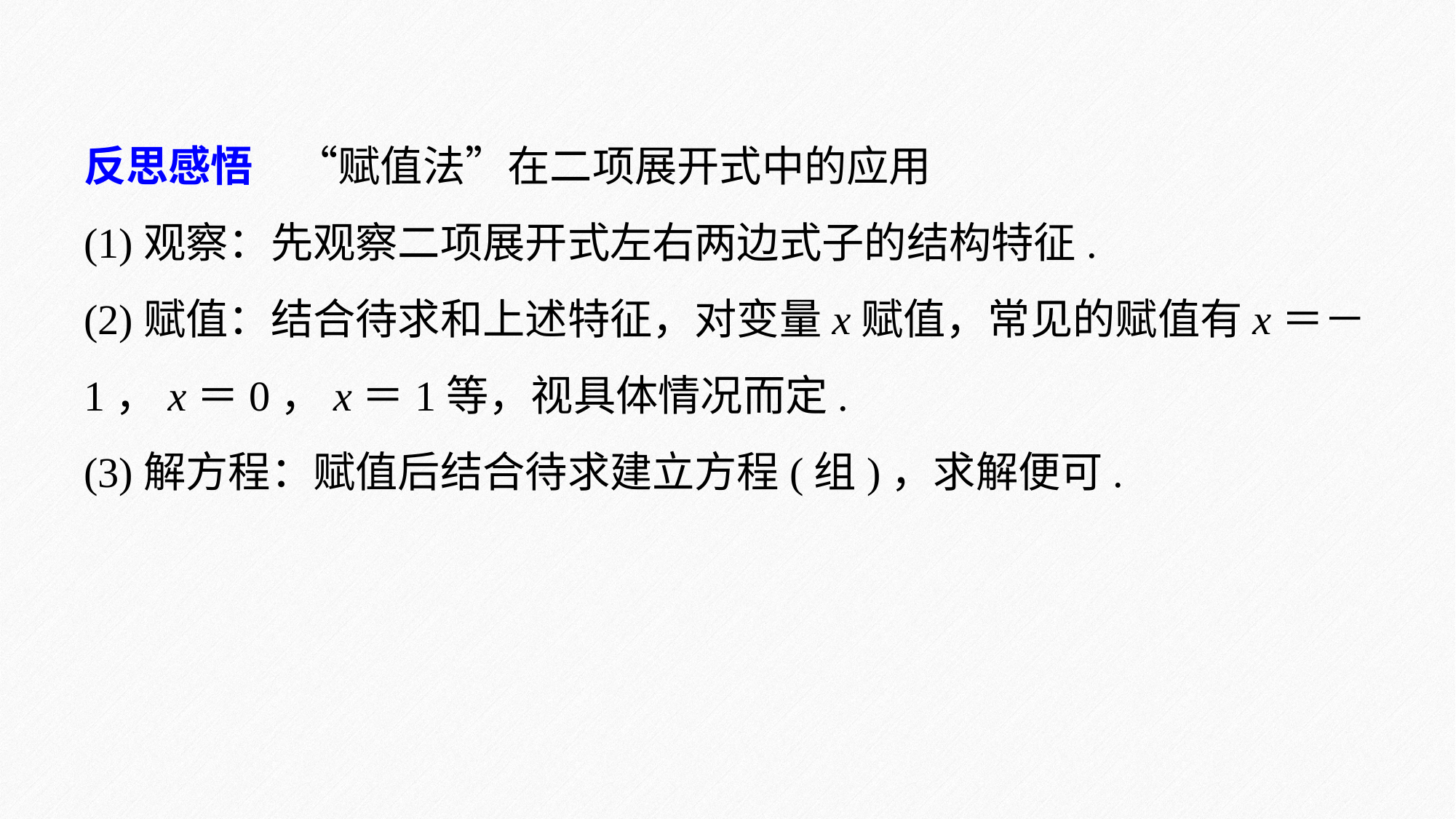

反思感悟　“赋值法”在二项展开式中的应用
(1)观察：先观察二项展开式左右两边式子的结构特征.
(2)赋值：结合待求和上述特征，对变量x赋值，常见的赋值有x＝－1，x＝0，x＝1等，视具体情况而定.
(3)解方程：赋值后结合待求建立方程(组)，求解便可.